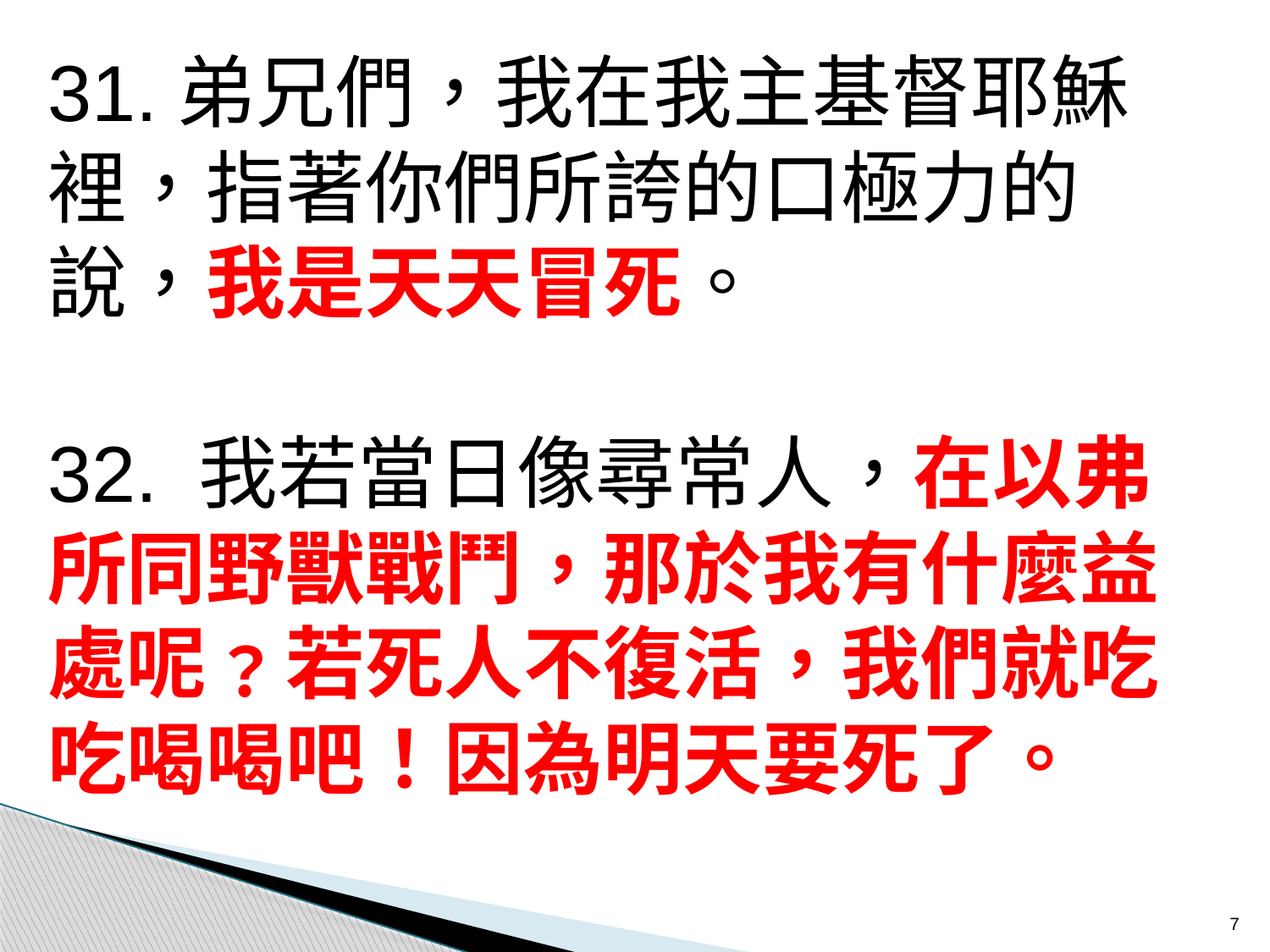

31.弟兄們，我在我主基督耶穌裡，指著你們所誇的口極力的說，我是天天冒死。

32. 我若當日像尋常人，在以弗所同野獸戰鬥，那於我有什麼益處呢﹖若死人不復活，我們就吃吃喝喝吧！因為明天要死了。
7